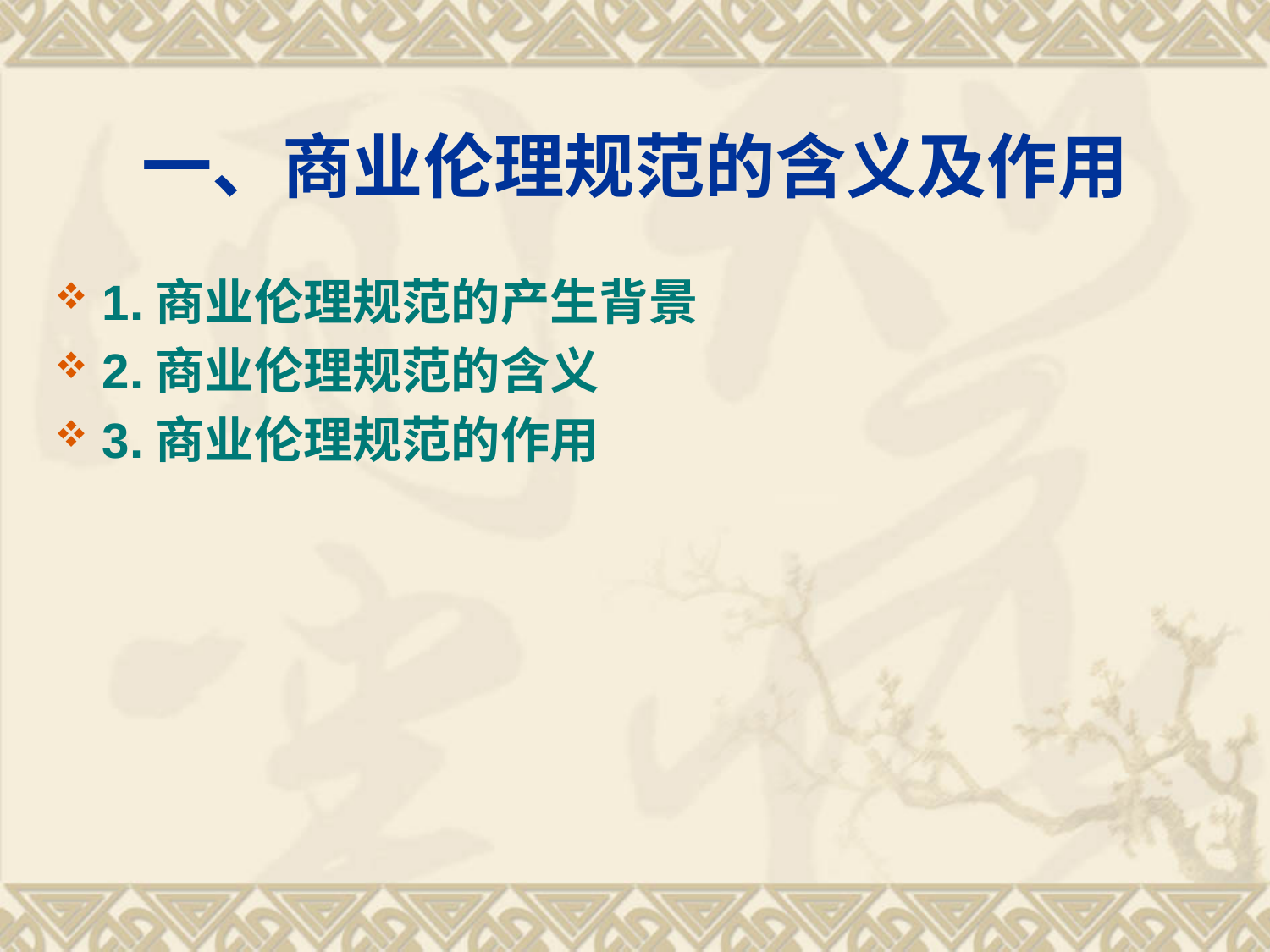

一、商业伦理规范的含义及作用
1.商业伦理规范的产生背景
2.商业伦理规范的含义
3.商业伦理规范的作用